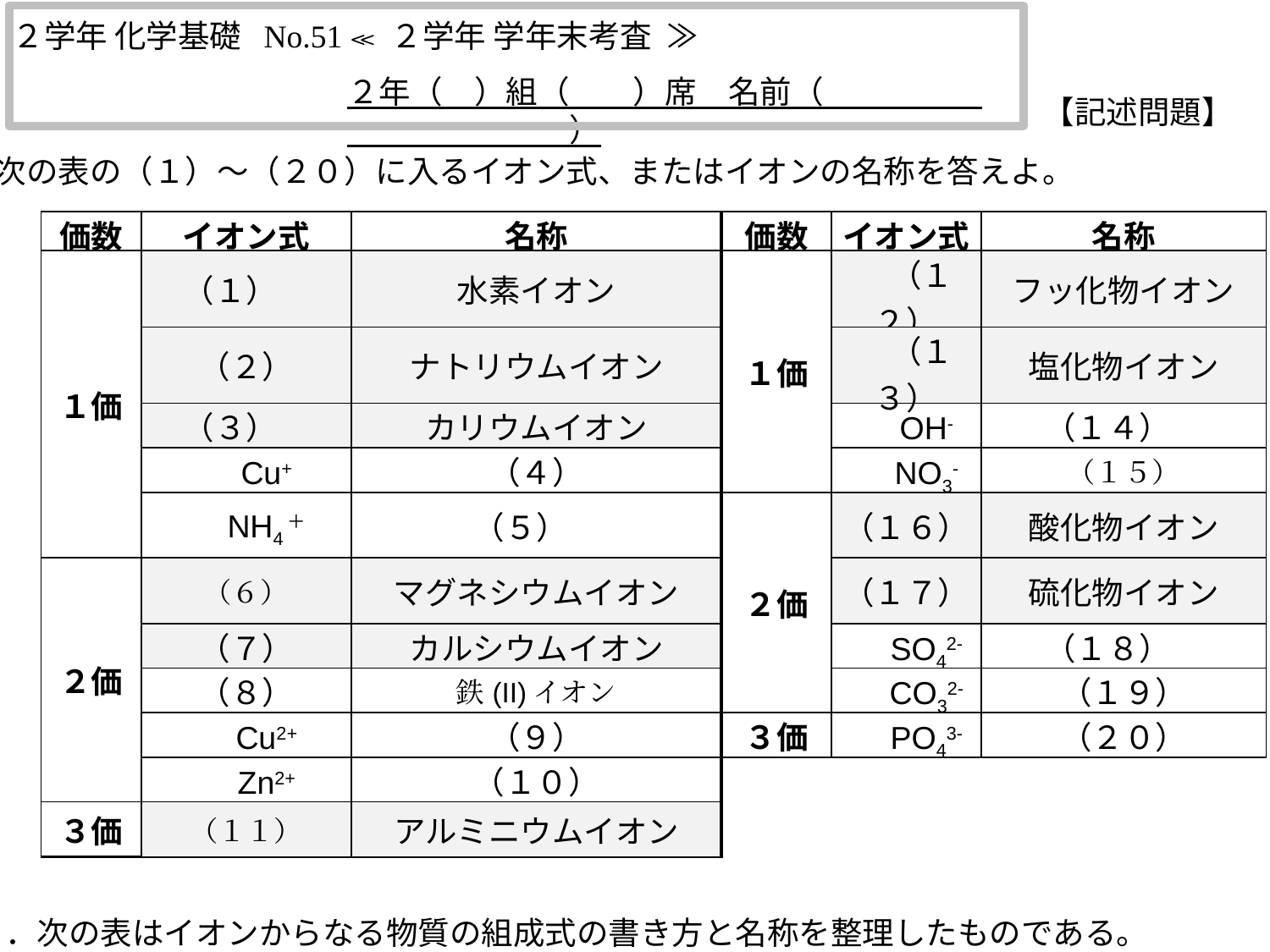

２学年 化学基礎  No.51 ≪ ２学年 学年末考査  ≫
２年（　）組（　　）席　名前（　　　　　　　　　　　　）
【記述問題】
１．次の表の（１）～（２０）に入るイオン式、またはイオンの名称を答えよ。
| 価数 | イオン式 | 名称 | 価数 | イオン式 | 名称 |
| --- | --- | --- | --- | --- | --- |
| １価 | （１） | 水素イオン | １価 | （１２） | フッ化物イオン |
|  | （２） | ナトリウムイオン |  | （１３） | 塩化物イオン |
|  | （３） | カリウムイオン |  | OH- | （１４） |
|  | Cu+ | （４） |  | NO3- | （１５） |
|  | NH4＋ | （５） | ２価 | （１６） | 酸化物イオン |
| ２価 | （６） | マグネシウムイオン |  | （１７） | 硫化物イオン |
|  | （７） | カルシウムイオン |  | SO42- | （１８） |
|  | （８） | 鉄(II)イオン |  | CO32- | （１９） |
|  | Cu2+ | （９） | ３価 | PO43- | （２０） |
|  | Zn2+ | （１０） |  |  |  |
| ３価 | （１１） | アルミニウムイオン |  |  |  |
２．次の表はイオンからなる物質の組成式の書き方と名称を整理したものである。